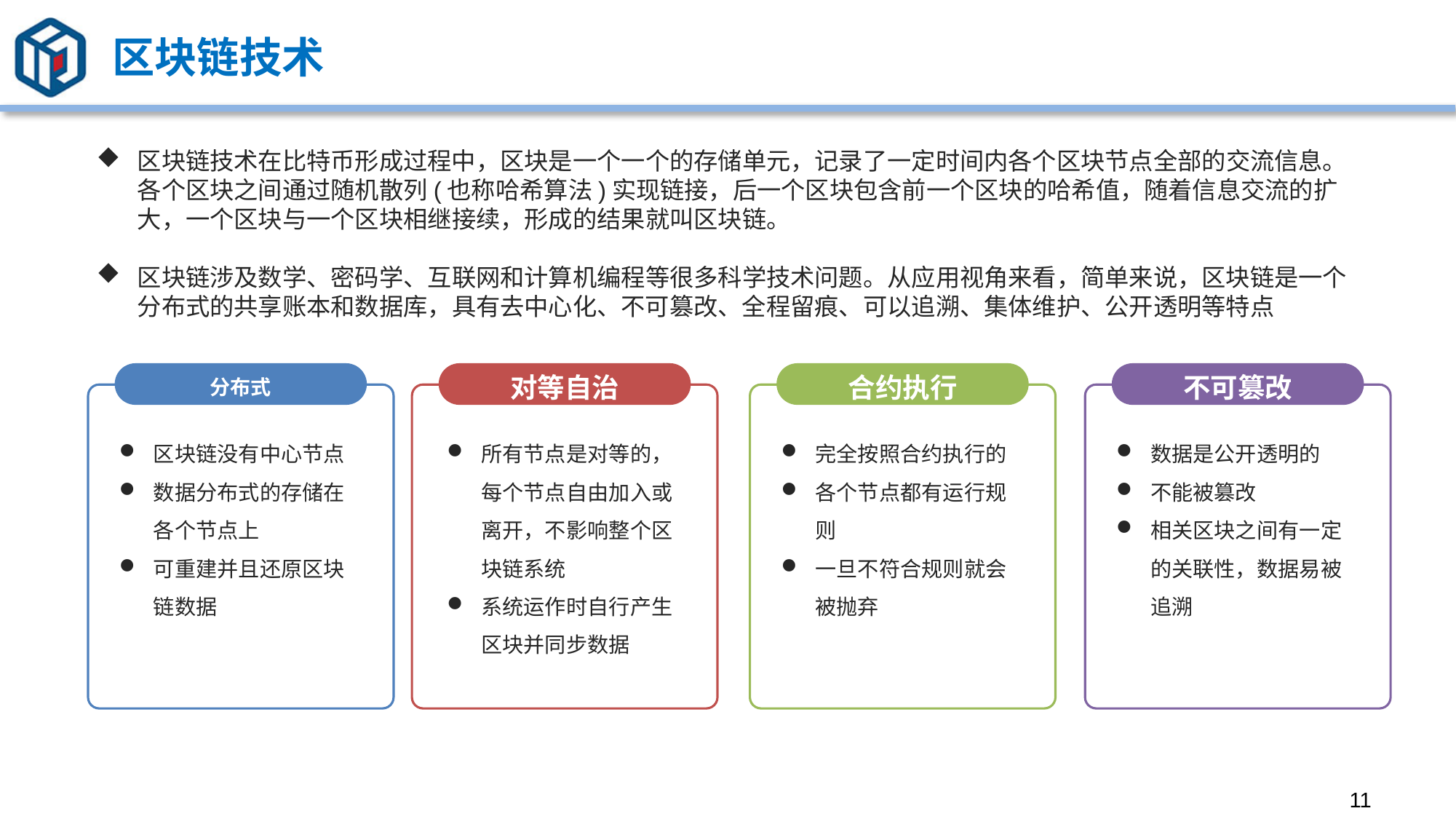

# 区块链技术
区块链技术在比特币形成过程中，区块是一个一个的存储单元，记录了一定时间内各个区块节点全部的交流信息。各个区块之间通过随机散列(也称哈希算法)实现链接，后一个区块包含前一个区块的哈希值，随着信息交流的扩大，一个区块与一个区块相继接续，形成的结果就叫区块链。

区块链涉及数学、密码学、互联网和计算机编程等很多科学技术问题。从应用视角来看，简单来说，区块链是一个分布式的共享账本和数据库，具有去中心化、不可篡改、全程留痕、可以追溯、集体维护、公开透明等特点

分布式
对等自治
合约执行
不可篡改

区块链没有中心节点
数据分布式的存储在各个节点上
可重建并且还原区块链数据
所有节点是对等的，每个节点自由加入或离开，不影响整个区块链系统
系统运作时自行产生区块并同步数据
完全按照合约执行的
各个节点都有运行规则
一旦不符合规则就会被抛弃
数据是公开透明的
不能被篡改
相关区块之间有一定的关联性，数据易被追溯
11